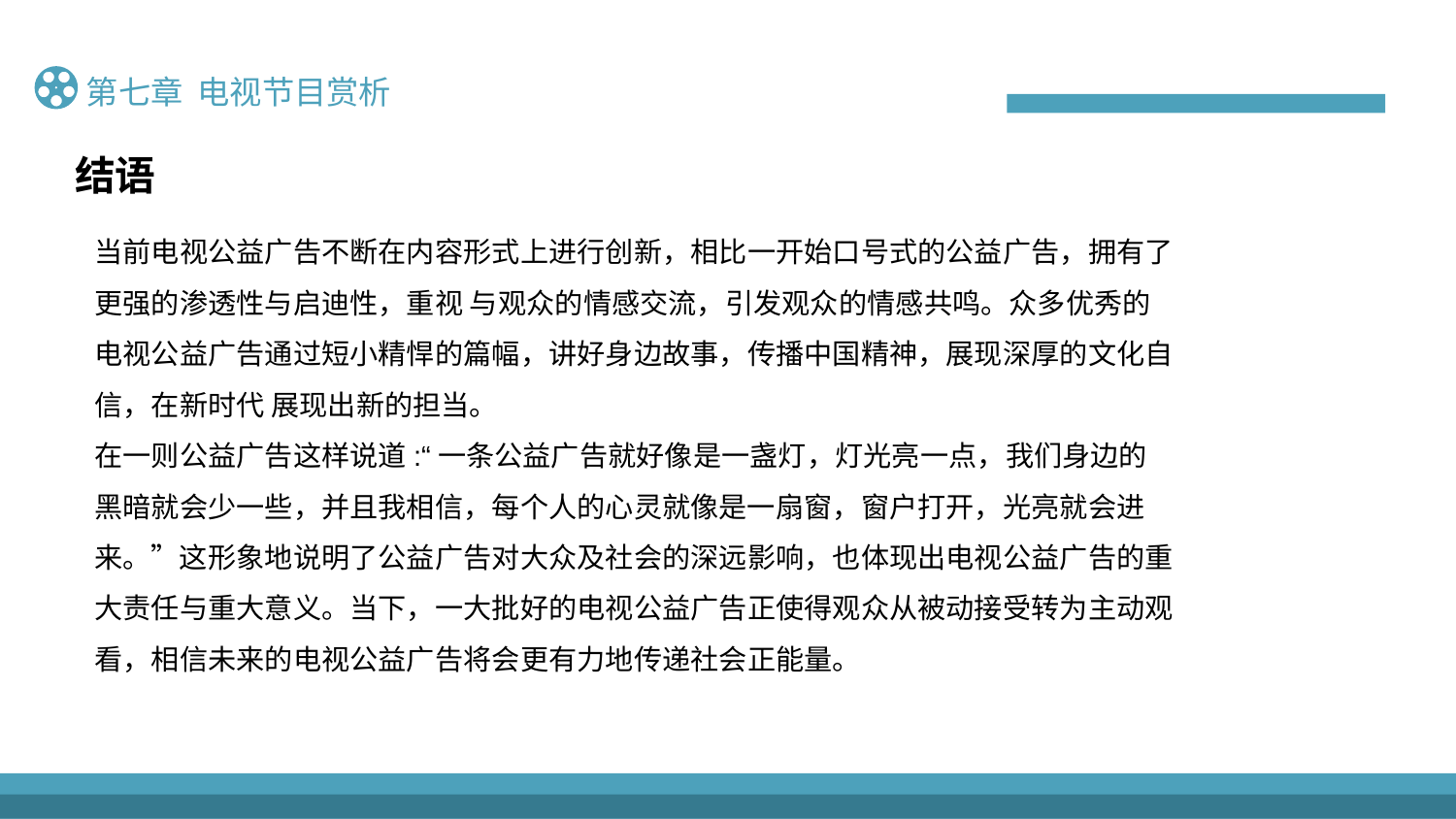

第七章  电视节目赏析

片名：《卡里加里博士的小屋》
导演：罗伯特·威恩（也叫罗伯特·维内）
演员：维尔纳·克劳斯、康拉德·韦特、弗里德里希·费赫尔
出品方：柏林德克拉电影公司
发行时间：1920年
结语
当前电视公益广告不断在内容形式上进行创新，相比一开始口号式的公益广告，拥有了更强的渗透性与启迪性，重视 与观众的情感交流，引发观众的情感共鸣。众多优秀的电视公益广告通过短小精悍的篇幅，讲好身边故事，传播中国精神，展现深厚的文化自信，在新时代 展现出新的担当。
在一则公益广告这样说道:“一条公益广告就好像是一盏灯，灯光亮一点，我们身边的黑暗就会少一些，并且我相信，每个人的心灵就像是一扇窗，窗户打开，光亮就会进来。”这形象地说明了公益广告对大众及社会的深远影响，也体现出电视公益广告的重大责任与重大意义。当下，一大批好的电视公益广告正使得观众从被动接受转为主动观看，相信未来的电视公益广告将会更有力地传递社会正能量。